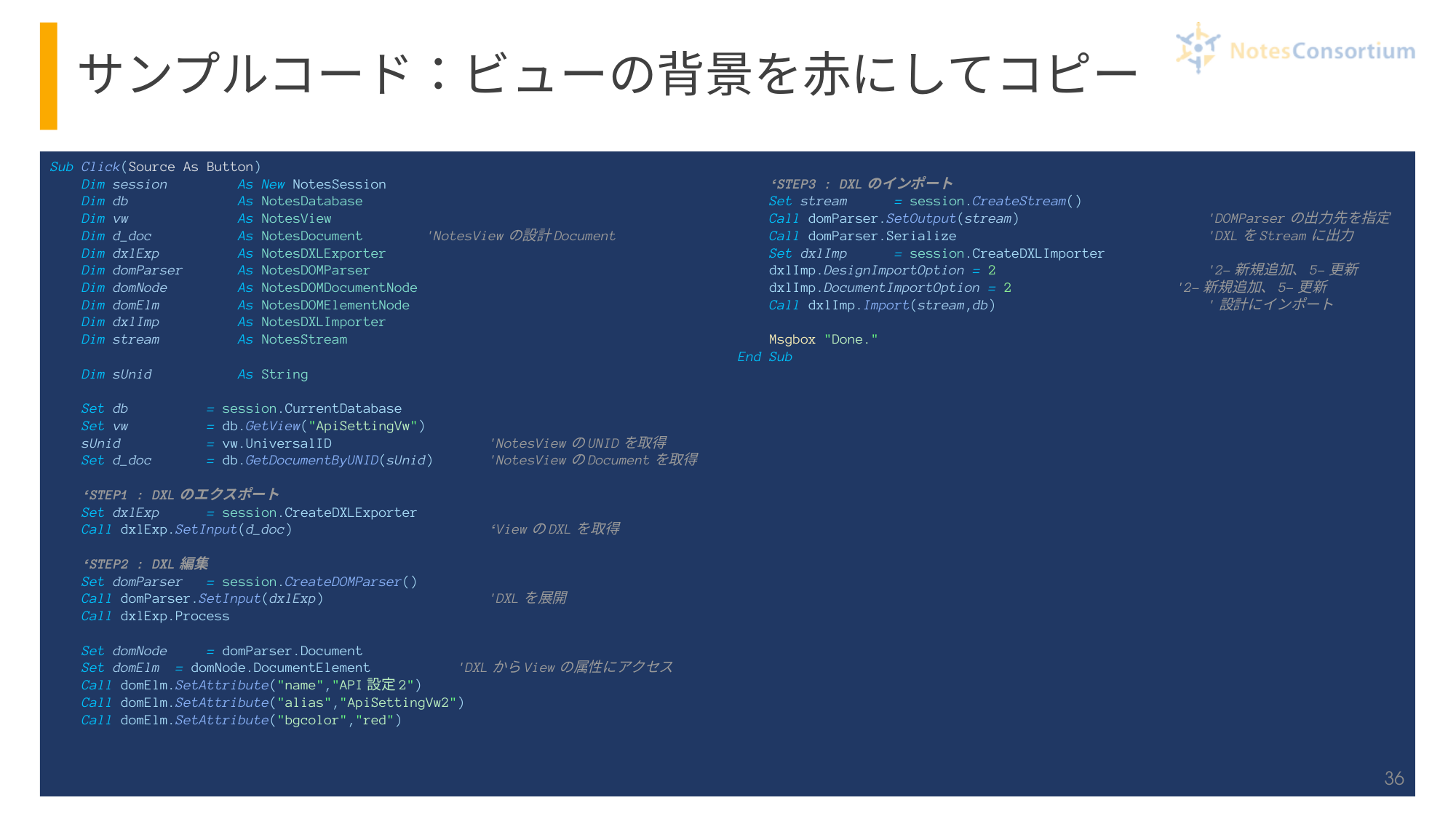

# サンプルコード：ビューの背景を赤にしてコピー
Sub Click(Source As Button)
    Dim session         As New NotesSession
    Dim db              As NotesDatabase
    Dim vw              As NotesView
    Dim d_doc           As NotesDocument        'NotesViewの設計Document
    Dim dxlExp          As NotesDXLExporter
    Dim domParser       As NotesDOMParser
    Dim domNode         As NotesDOMDocumentNode
    Dim domElm          As NotesDOMElementNode
    Dim dxlImp          As NotesDXLImporter
    Dim stream          As NotesStream

    Dim sUnid           As String

    Set db          = session.CurrentDatabase
    Set vw          = db.GetView("ApiSettingVw")
    sUnid           = vw.UniversalID                    'NotesViewのUNIDを取得
    Set d_doc       = db.GetDocumentByUNID(sUnid)       'NotesViewのDocumentを取得

    ‘STEP1 : DXLのエクスポート
    Set dxlExp      = session.CreateDXLExporter
    Call dxlExp.SetInput(d_doc)                         ‘ViewのDXLを取得

    ‘STEP2 : DXL編集
    Set domParser   = session.CreateDOMParser()
    Call domParser.SetInput(dxlExp)                     'DXLを展開
    Call dxlExp.Process

    Set domNode     = domParser.Document
    Set domElm  = domNode.DocumentElement           'DXLからViewの属性にアクセス
    Call domElm.SetAttribute("name","API設定2")
    Call domElm.SetAttribute("alias","ApiSettingVw2")
    Call domElm.SetAttribute("bgcolor","red")

    ‘STEP3 : DXLのインポート
    Set stream      = session.CreateStream()
    Call domParser.SetOutput(stream)                        'DOMParserの出力先を指定
    Call domParser.Serialize                                'DXLをStreamに出力
    Set dxlImp      = session.CreateDXLImporter
    dxlImp.DesignImportOption = 2                           '2-新規追加、5-更新
    dxlImp.DocumentImportOption = 2                     '2-新規追加、5-更新
    Call dxlImp.Import(stream,db)                           '設計にインポート

    Msgbox "Done."
End Sub
36